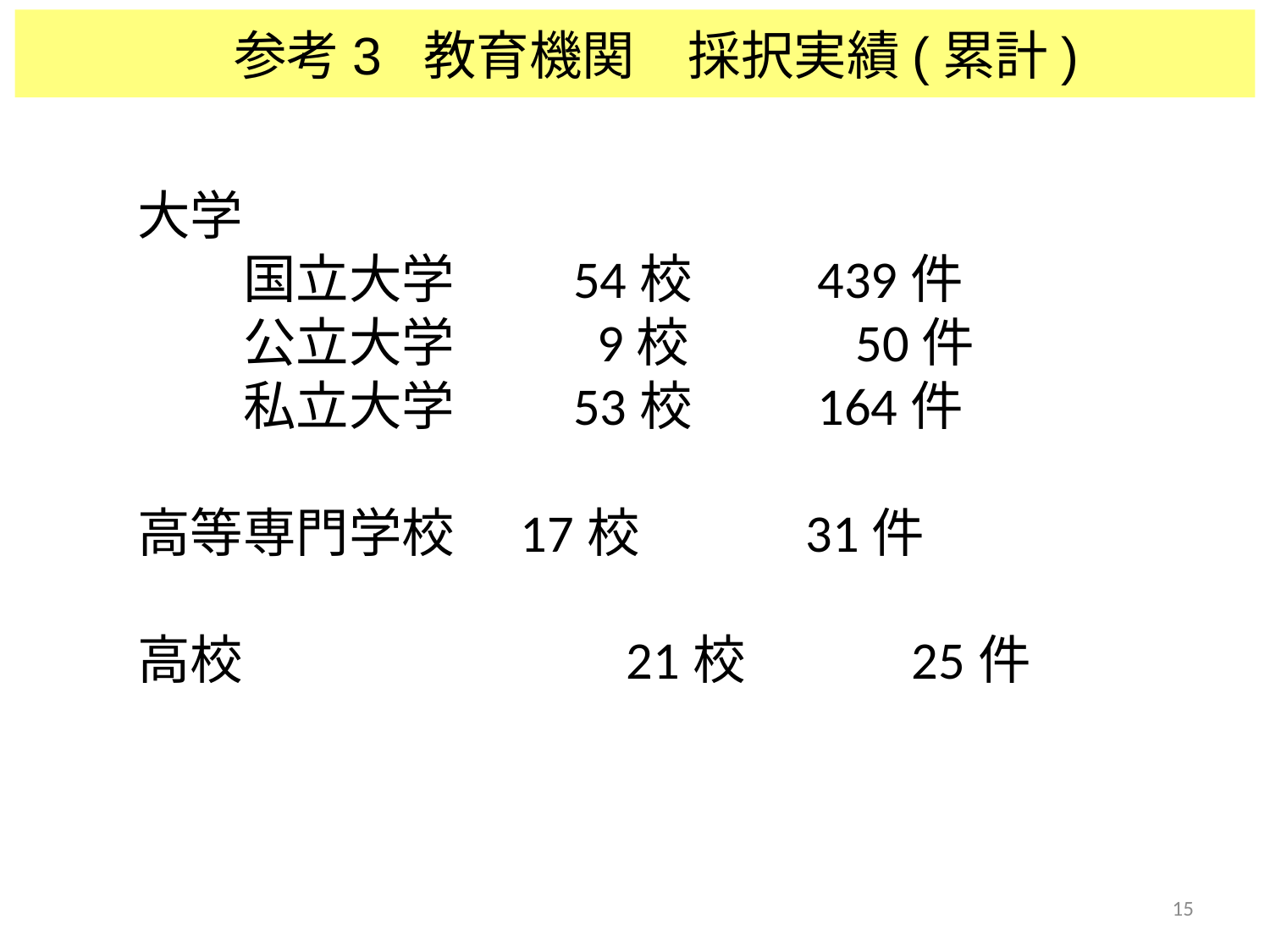

参考3  教育機関　採択実績(累計)
大学
　　国立大学　　54校　     439件
　　公立大学　 　 9校　　    50件
　　私立大学　　53校　     164件

高等専門学校　17校　　    31件

高校　　　　　　　21校　　    25件

15